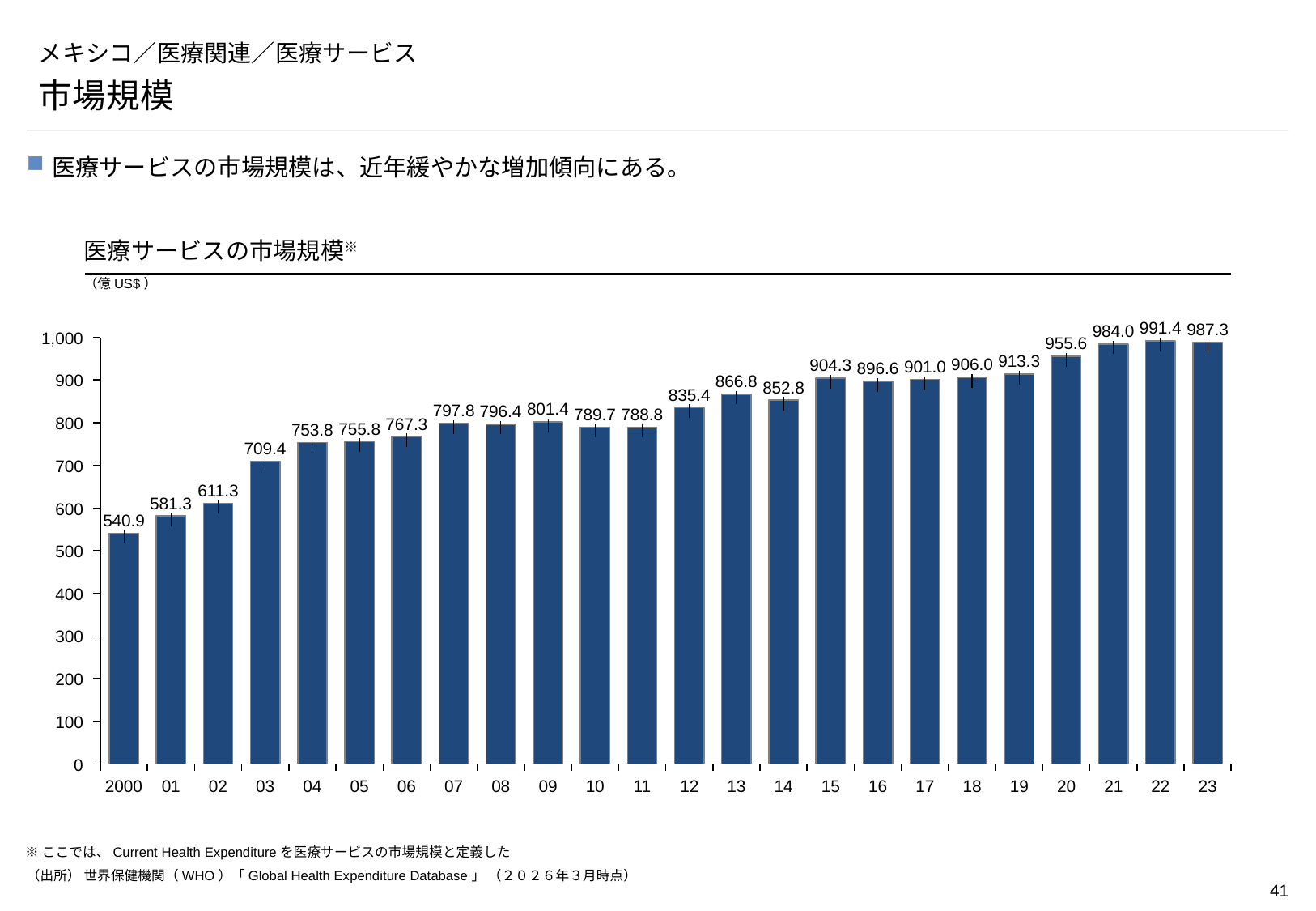

# メキシコ／医療関連／医療サービス
市場規模
医療サービスの市場規模は、近年緩やかな増加傾向にある。
医療サービスの市場規模※
（億US$）
991.4
987.3
984.0

### Chart

| Category |  |
|---|---|
1,000
955.6
913.3
906.0
904.3
901.0
896.6
900
866.8
852.8
835.4
801.4
797.8
796.4
789.7
788.8
800
767.3
755.8
753.8
709.4
700
611.3
581.3
600
540.9
500
400
300
200
100
0
2000
01
02
03
04
05
06
07
08
09
10
11
12
13
14
15
16
17
18
19
20
21
22
23
※ここでは、Current Health Expenditureを医療サービスの市場規模と定義した
（出所） 世界保健機関（WHO）「Global Health Expenditure Database」 （２０２６年３月時点）